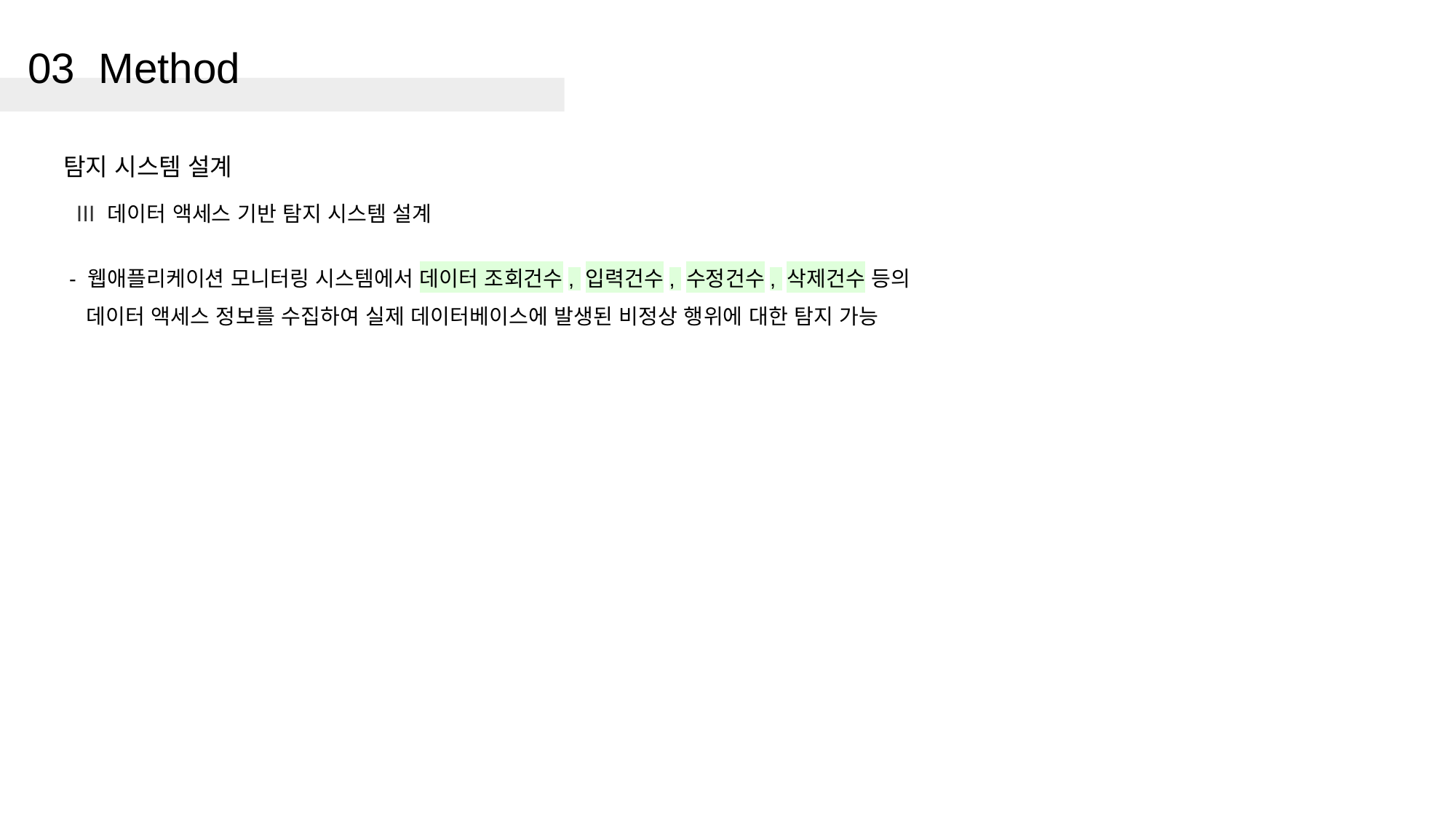

# 03  Method

탐지 시스템 설계
Ⅲ 데이터 액세스 기반 탐지 시스템 설계
- 웹애플리케이션 모니터링 시스템에서 데이터 조회건수, 입력건수, 수정건수, 삭제건수 등의
  데이터 액세스 정보를 수집하여 실제 데이터베이스에 발생된 비정상 행위에 대한 탐지 가능